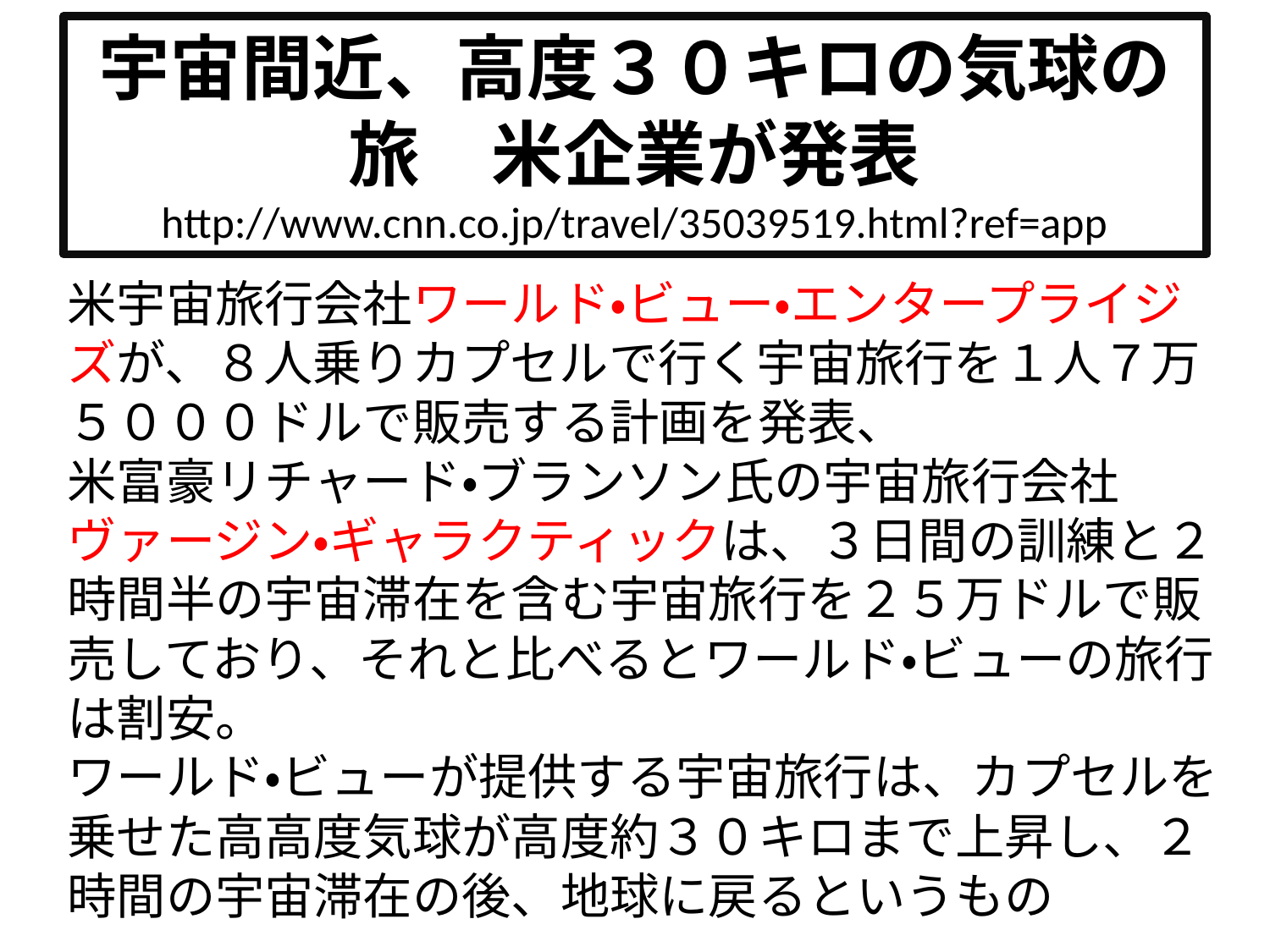

# 宇宙間近、高度３０キロの気球の旅　米企業が発表 http://www.cnn.co.jp/travel/35039519.html?ref=app
米宇宙旅行会社ワールド・ビュー・エンタープライジズが、８人乗りカプセルで行く宇宙旅行を１人７万５０００ドルで販売する計画を発表、
米富豪リチャード・ブランソン氏の宇宙旅行会社ヴァージン・ギャラクティックは、３日間の訓練と２時間半の宇宙滞在を含む宇宙旅行を２５万ドルで販売しており、それと比べるとワールド・ビューの旅行は割安。
ワールド・ビューが提供する宇宙旅行は、カプセルを乗せた高高度気球が高度約３０キロまで上昇し、２時間の宇宙滞在の後、地球に戻るというもの